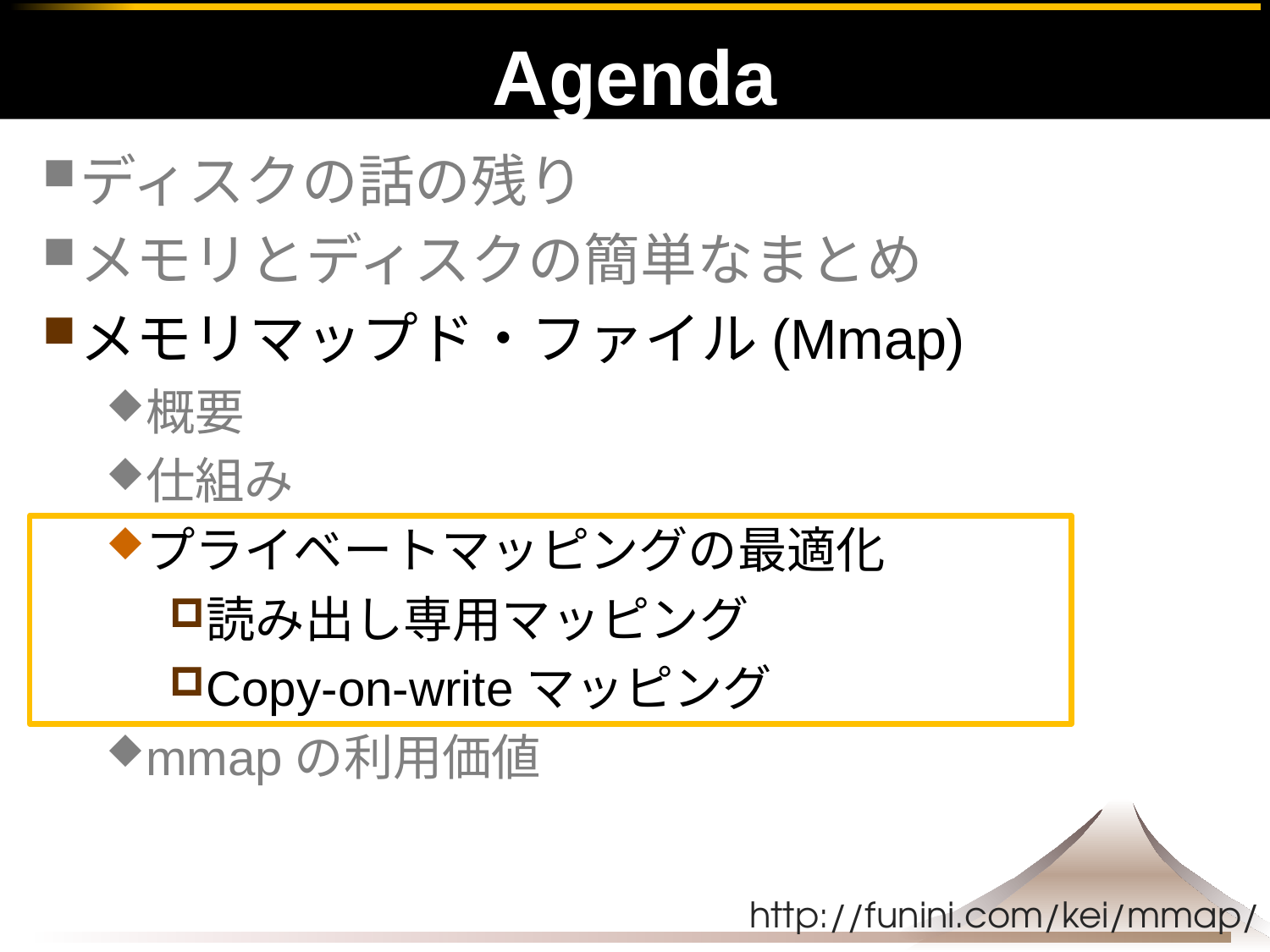

# Agenda
ディスクの話の残り
メモリとディスクの簡単なまとめ
メモリマップド・ファイル(Mmap)
概要
仕組み
プライベートマッピングの最適化
読み出し専用マッピング
Copy-on-writeマッピング
mmapの利用価値